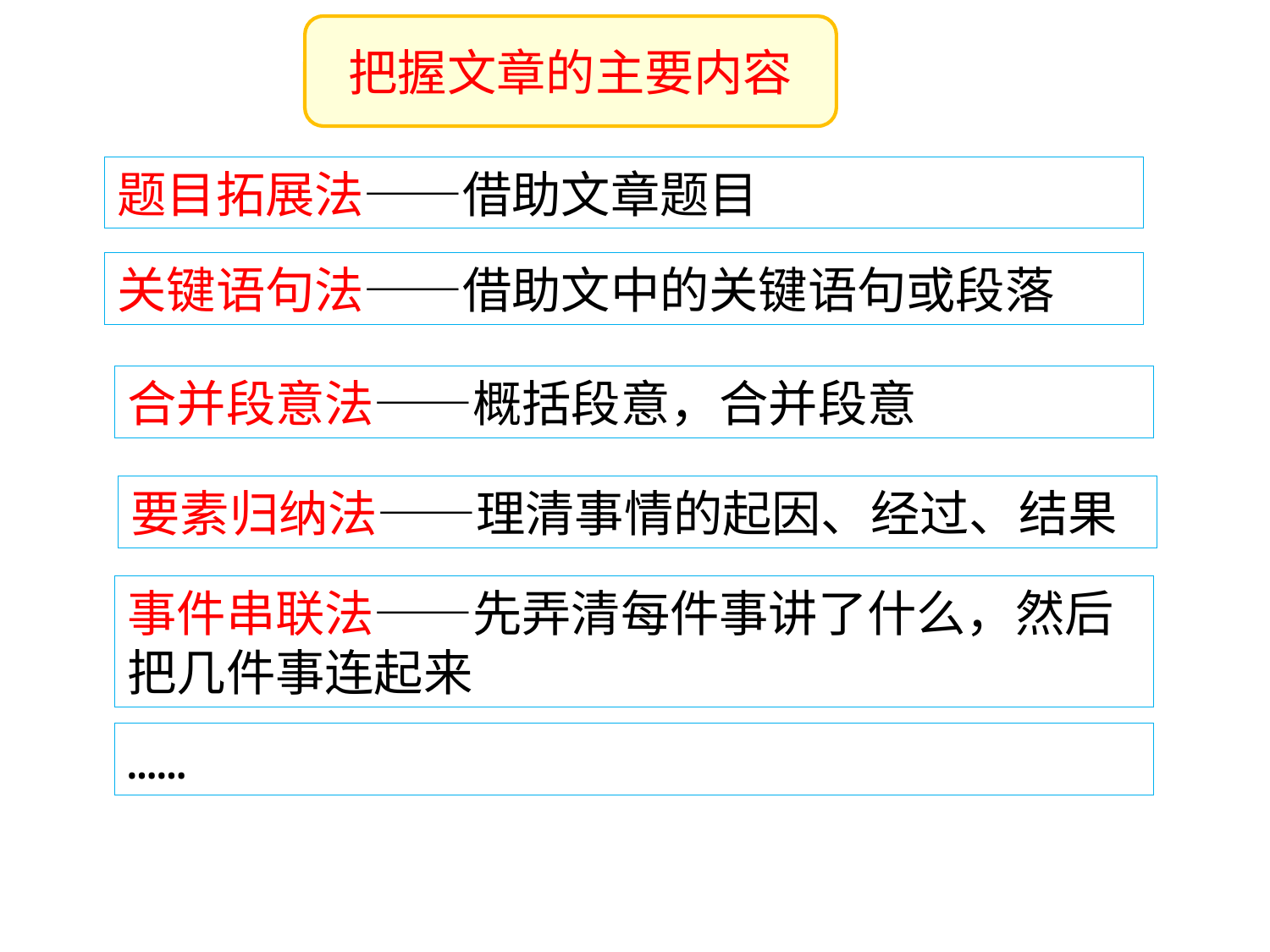

把握文章的主要内容
题目拓展法——借助文章题目
关键语句法——借助文中的关键语句或段落
合并段意法——概括段意，合并段意
要素归纳法——理清事情的起因、经过、结果
事件串联法——先弄清每件事讲了什么，然后把几件事连起来
……